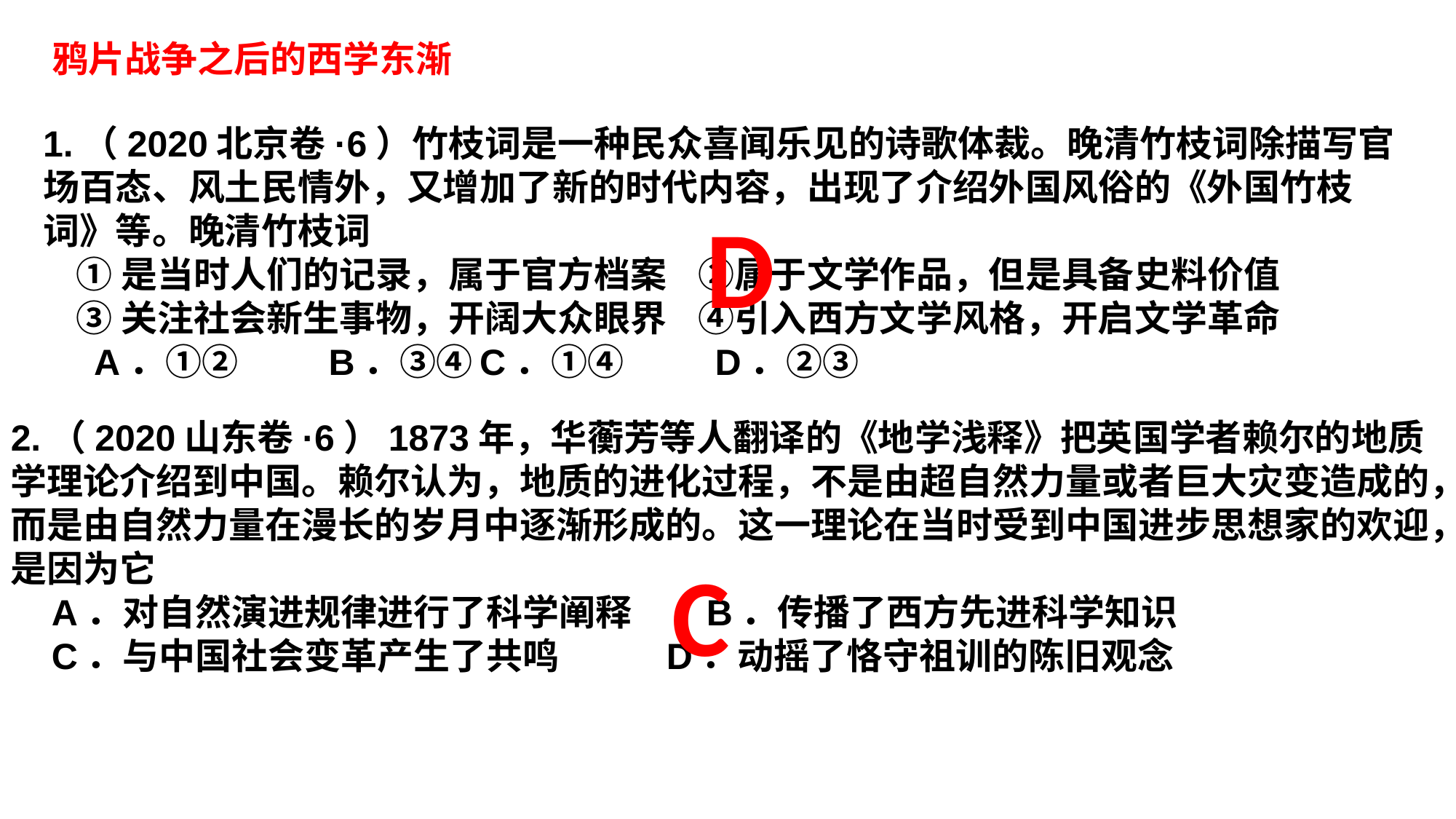

鸦片战争之后的西学东渐
1.（2020北京卷·6）竹枝词是一种民众喜闻乐见的诗歌体裁。晚清竹枝词除描写官场百态、风土民情外，又增加了新的时代内容，出现了介绍外国风俗的《外国竹枝词》等。晚清竹枝词
    ①是当时人们的记录，属于官方档案	②属于文学作品，但是具备史料价值
    ③关注社会新生事物，开阔大众眼界	④引入西方文学风格，开启文学革命
     A．①②          B．③④	C．①④	 D．②③
D
2.（2020山东卷·6）1873年，华蘅芳等人翻译的《地学浅释》把英国学者赖尔的地质学理论介绍到中国。赖尔认为，地质的进化过程，不是由超自然力量或者巨大灾变造成的，而是由自然力量在漫长的岁月中逐渐形成的。这一理论在当时受到中国进步思想家的欢迎，是因为它
    A．对自然演进规律进行了科学阐释        B．传播了西方先进科学知识
    C．与中国社会变革产生了共鸣            D．动摇了恪守祖训的陈旧观念
C